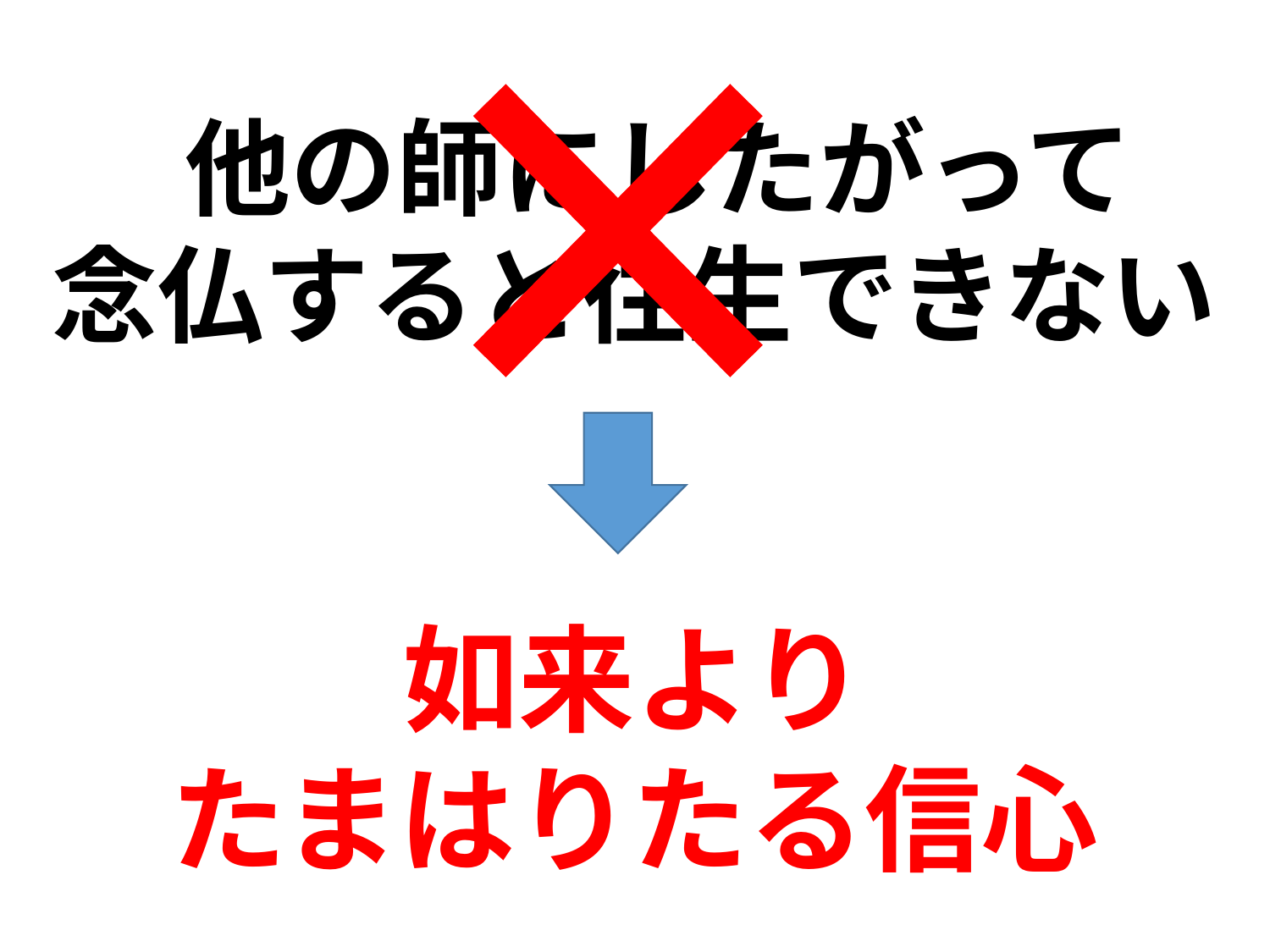

他の師にしたがって
念仏すると往生できない

如来より
たまはりたる信心